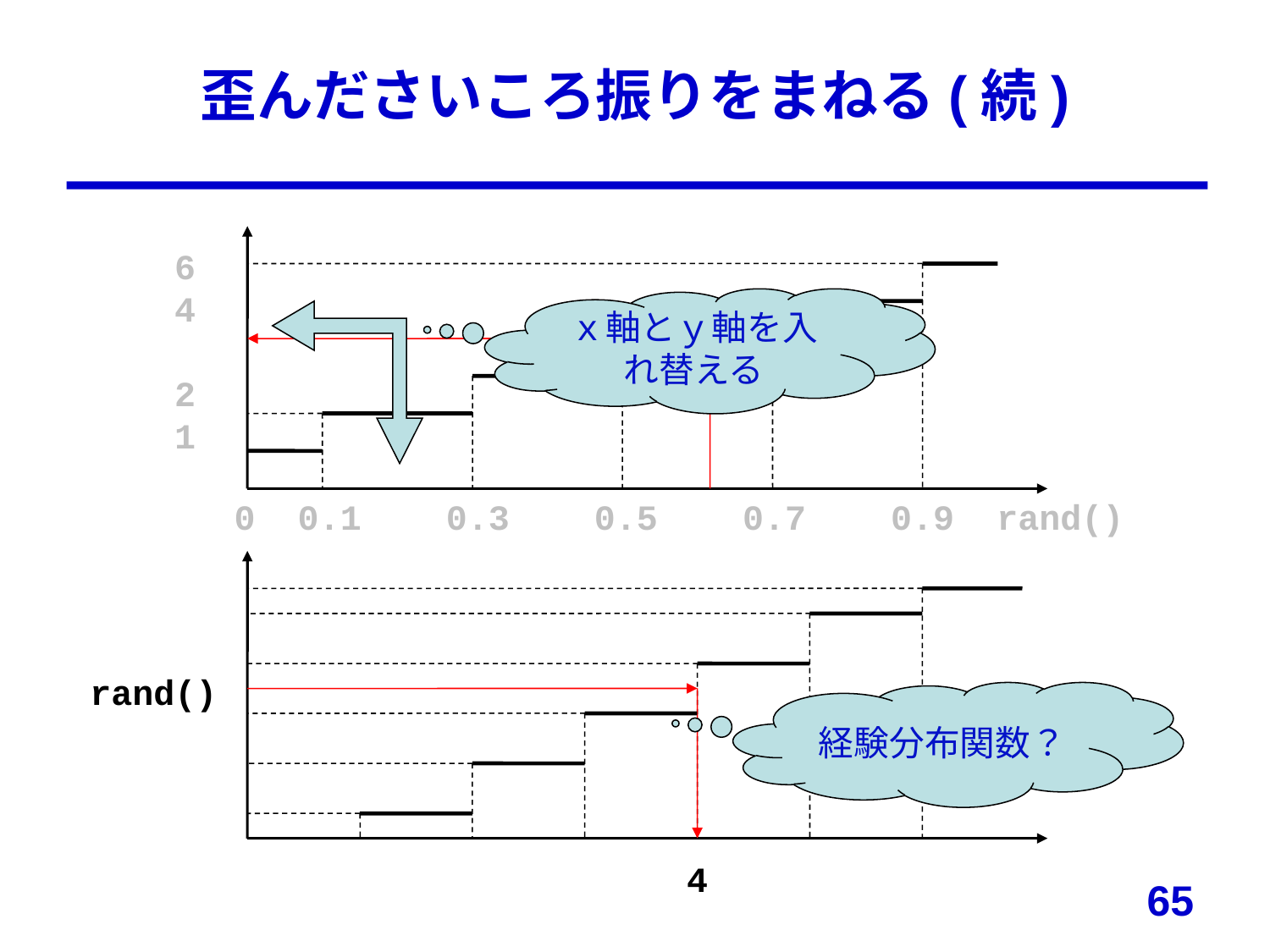

# 歪んださいころ振りをまねる(続)

6
4

2
1

ｘ軸とｙ軸を入れ替える

0  0.1    0.3    0.5    0.7    0.9  rand()

rand()

経験分布関数？

4
65